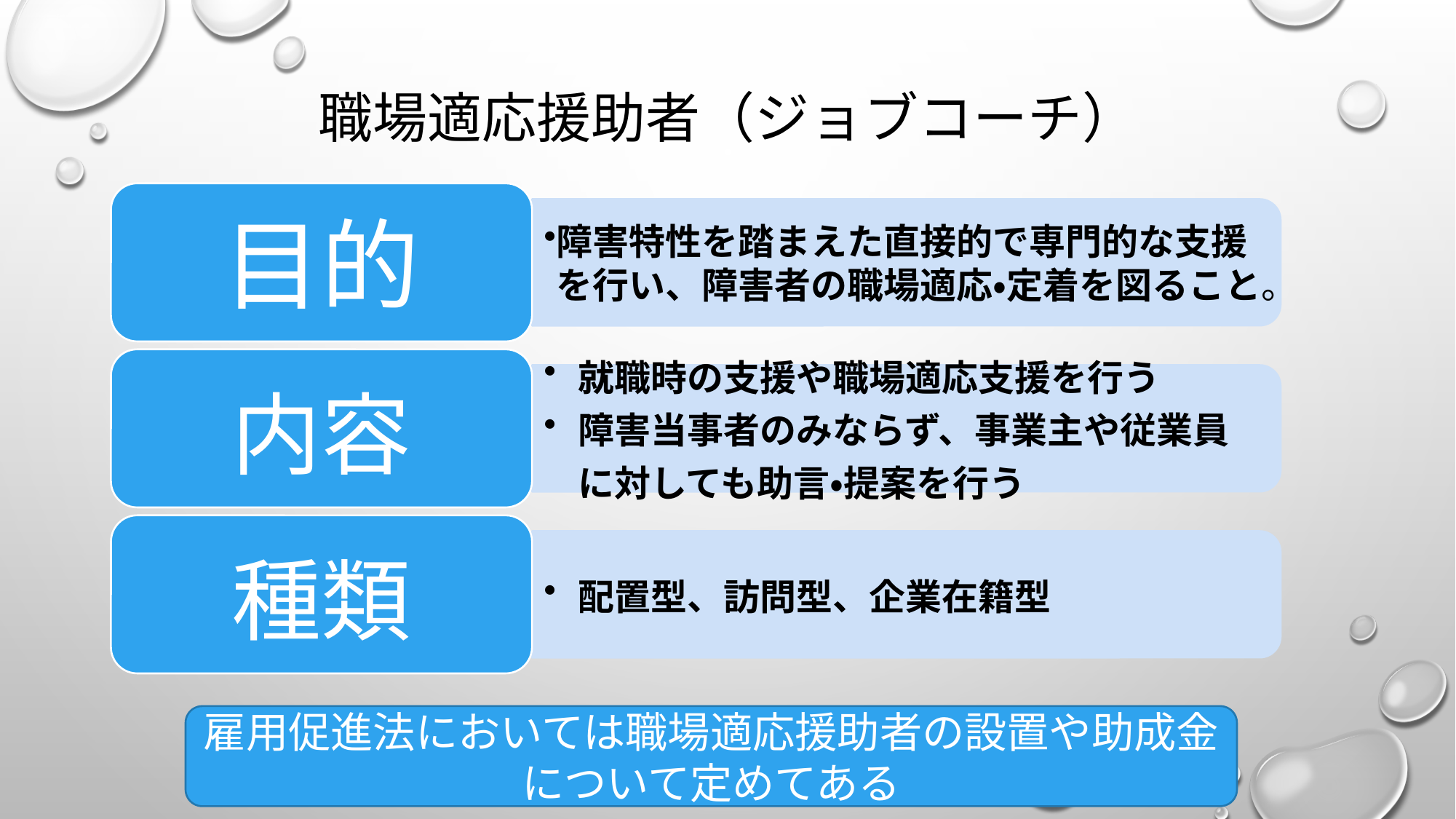

# 職場適応援助者（ジョブコーチ）
目的
障害特性を踏まえた直接的で専門的な支援を行い、障害者の職場適応・定着を図ること。
内容
就職時の支援や職場適応支援を行う
障害当事者のみならず、事業主や従業員に対しても助言・提案を行う
種類
配置型、訪問型、企業在籍型
雇用促進法においては職場適応援助者の設置や助成金について定めてある